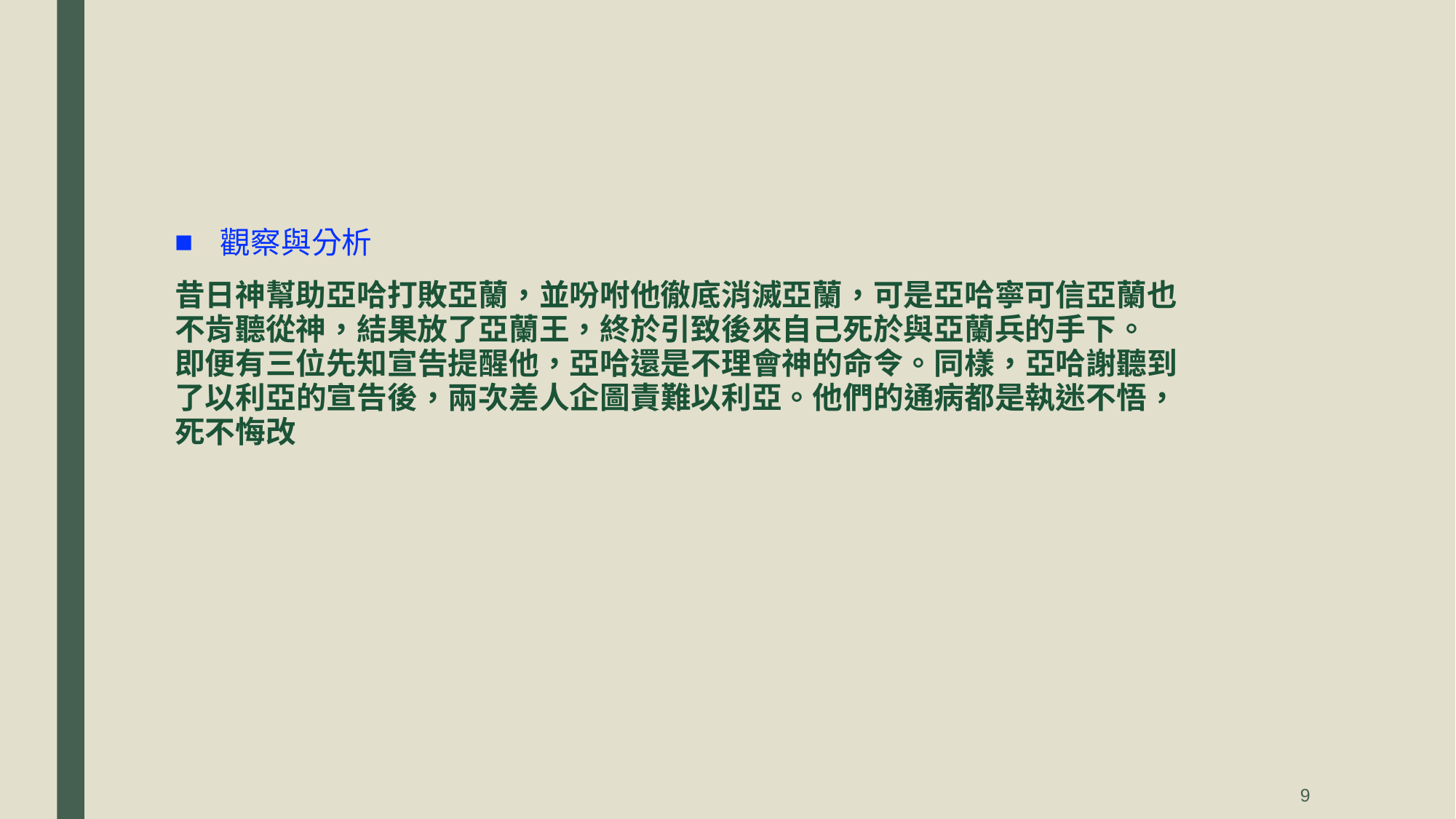

觀察與分析
昔日神幫助亞哈打敗亞蘭，並吩咐他徹底消滅亞蘭，可是亞哈寧可信亞蘭也不肯聽從神，結果放了亞蘭王，終於引致後來自己死於與亞蘭兵的手下。 即便有三位先知宣告提醒他，亞哈還是不理會神的命令。同樣，亞哈謝聽到了以利亞的宣告後，兩次差人企圖責難以利亞。他們的通病都是執迷不悟，死不悔改
9